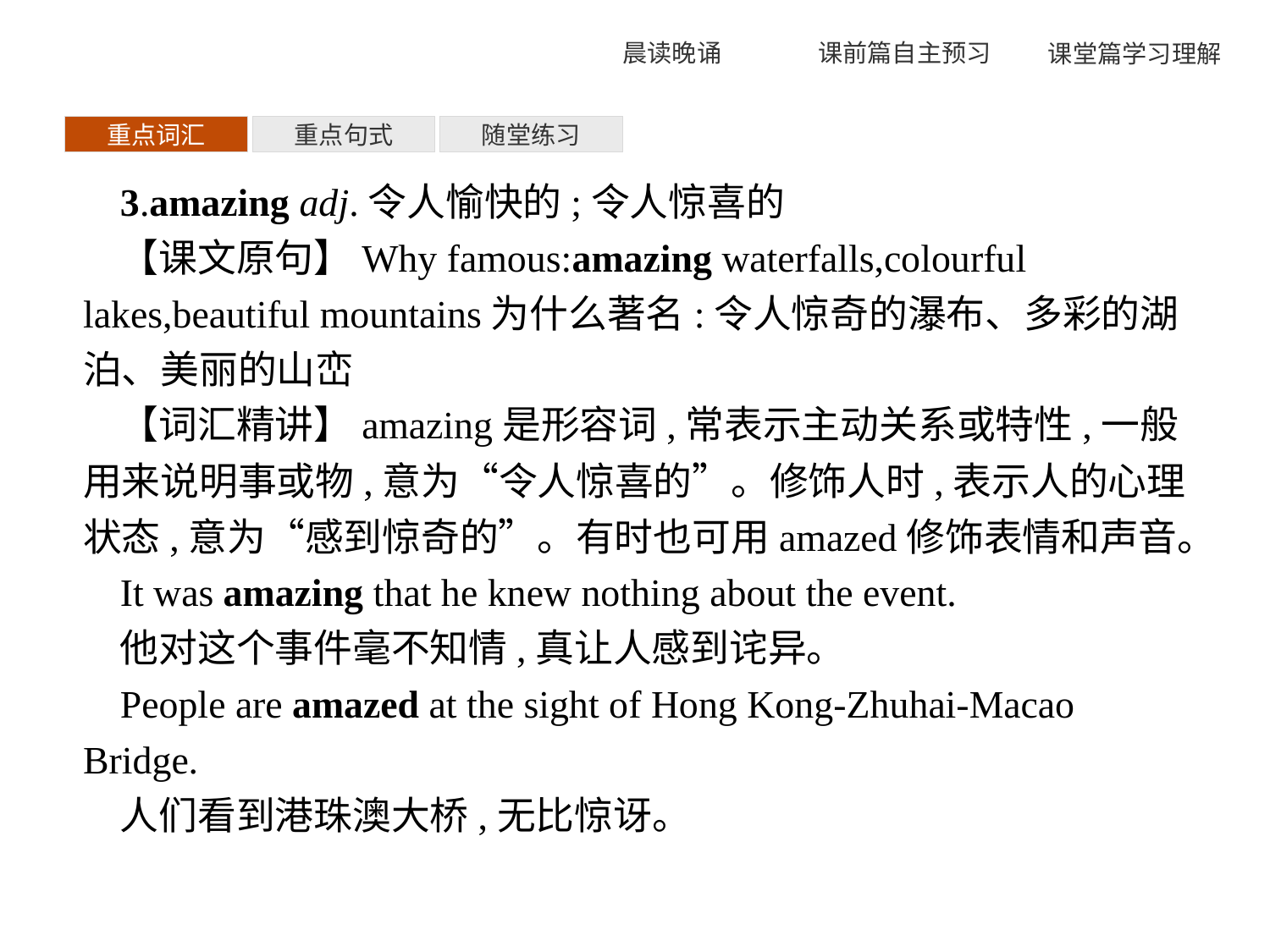

重点词汇
重点句式
随堂练习
3.amazing adj.令人愉快的;令人惊喜的
【课文原句】Why famous:amazing waterfalls,colourful lakes,beautiful mountains为什么著名:令人惊奇的瀑布、多彩的湖泊、美丽的山峦
【词汇精讲】amazing是形容词,常表示主动关系或特性,一般用来说明事或物,意为“令人惊喜的”。修饰人时,表示人的心理状态,意为“感到惊奇的”。有时也可用amazed修饰表情和声音。
It was amazing that he knew nothing about the event.
他对这个事件毫不知情,真让人感到诧异。
People are amazed at the sight of Hong Kong-Zhuhai-Macao Bridge.
人们看到港珠澳大桥,无比惊讶。